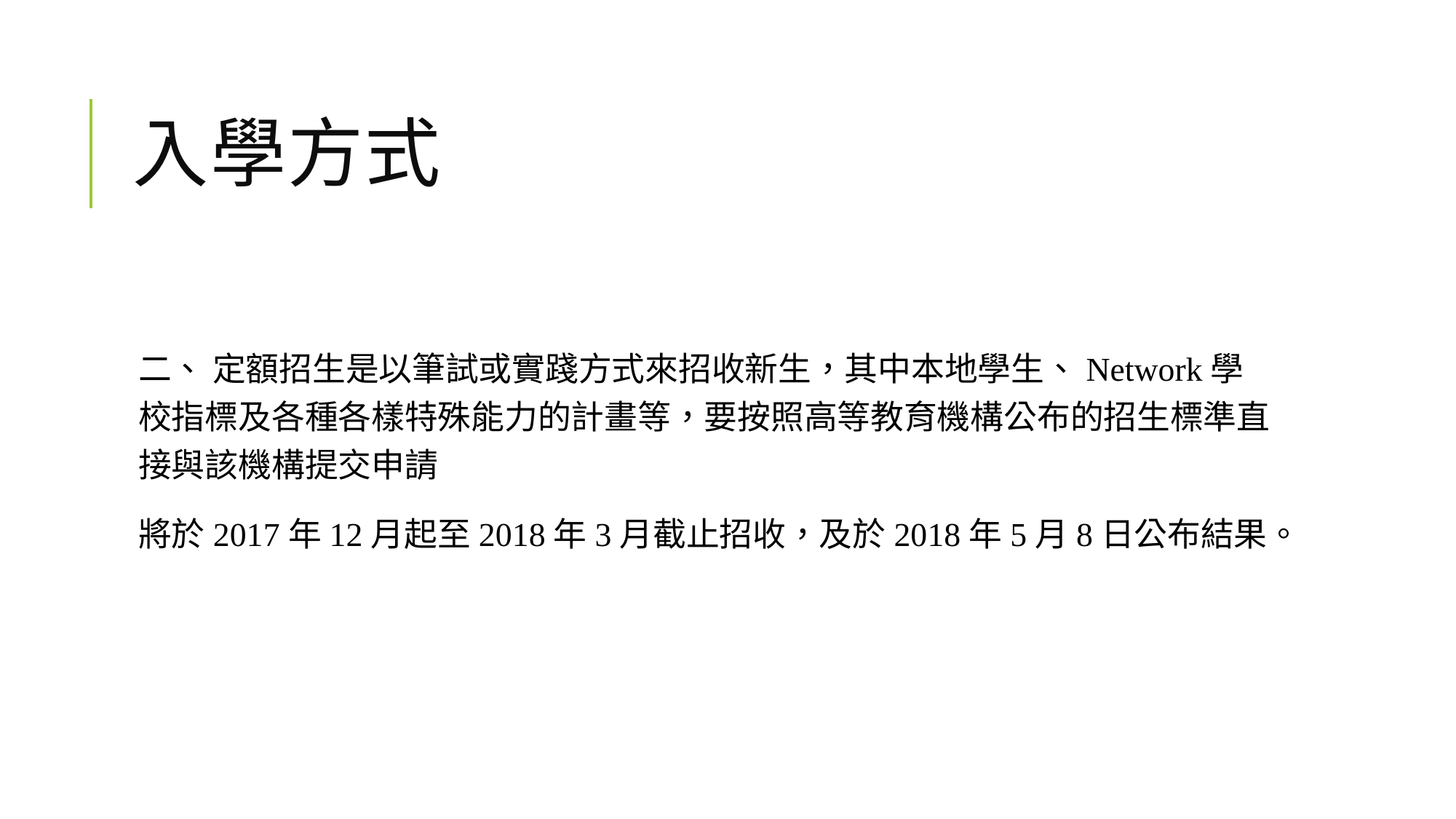

# 入學方式

二、 定額招生是以筆試或實踐方式來招收新生，其中本地學生、Network學校指標及各種各樣特殊能力的計畫等，要按照高等教育機構公布的招生標準直接與該機構提交申請
將於2017年12月起至2018年3月截止招收，及於2018年5月8日公布結果。